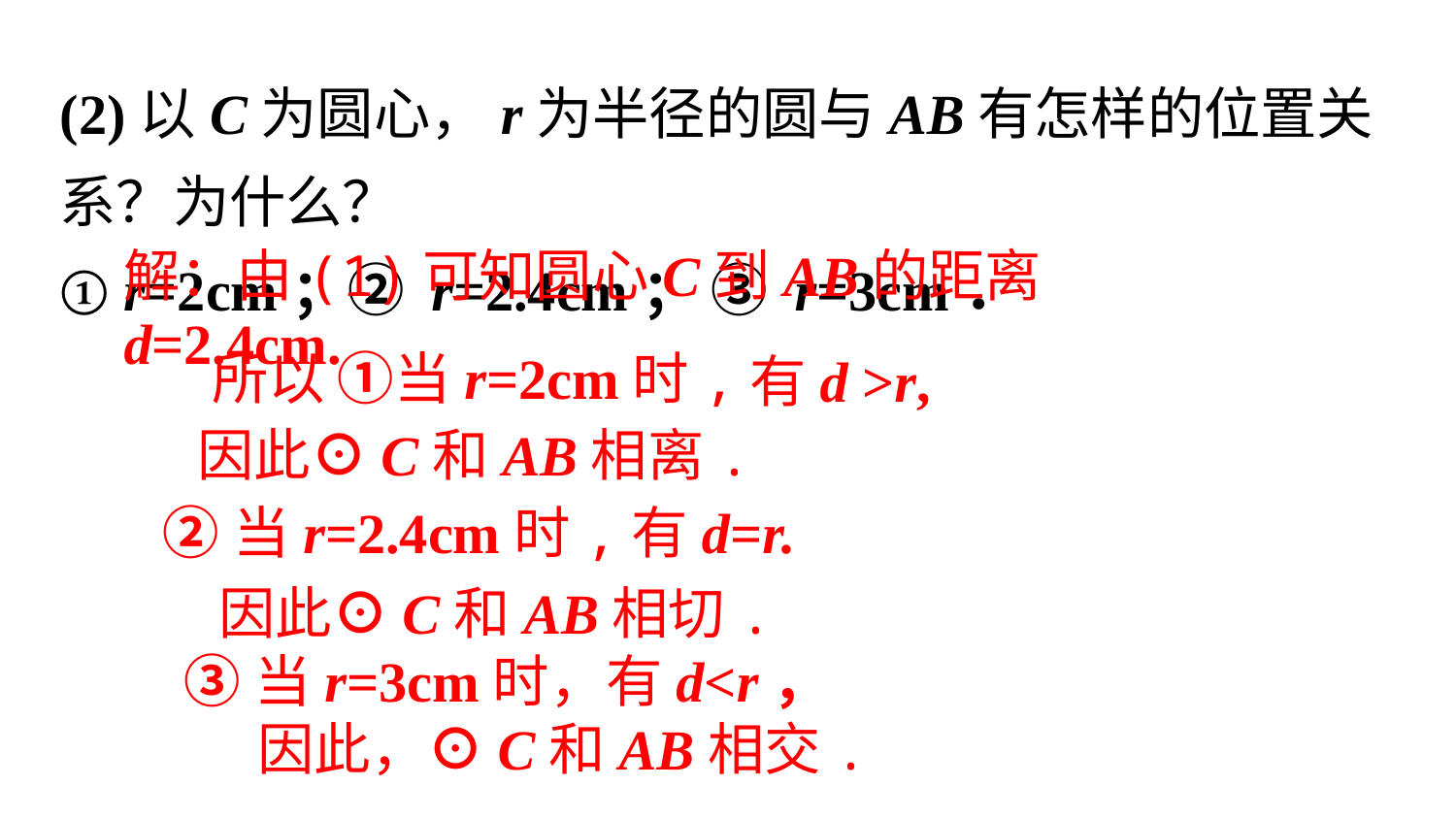

(2)以C为圆心，r为半径的圆与AB有怎样的位置关系？为什么？
① r=2cm；② r=2.4cm； ③ r=3cm．

解：由(1)可知圆心C到AB的距离d=2.4cm.
所以 ①当r=2cm时,
有d >r,
因此⊙C和AB相离.
②当r=2.4cm时,有d=r.
因此⊙C和AB相切.
③当r=3cm时，有d<r，
因此，⊙C和AB相交.